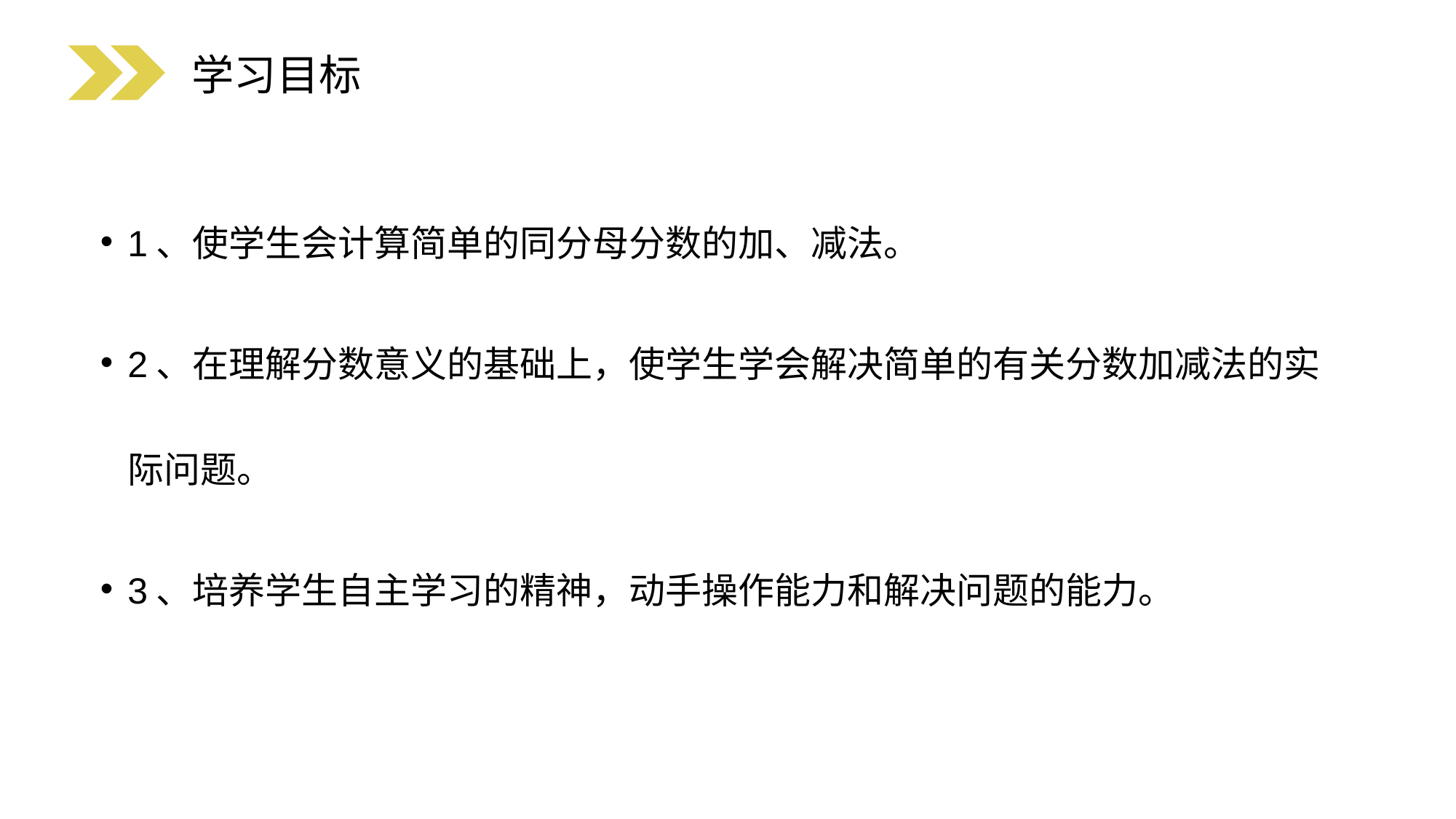

学习目标
1、使学生会计算简单的同分母分数的加、减法。
2、在理解分数意义的基础上，使学生学会解决简单的有关分数加减法的实际问题。
3、培养学生自主学习的精神，动手操作能力和解决问题的能力。